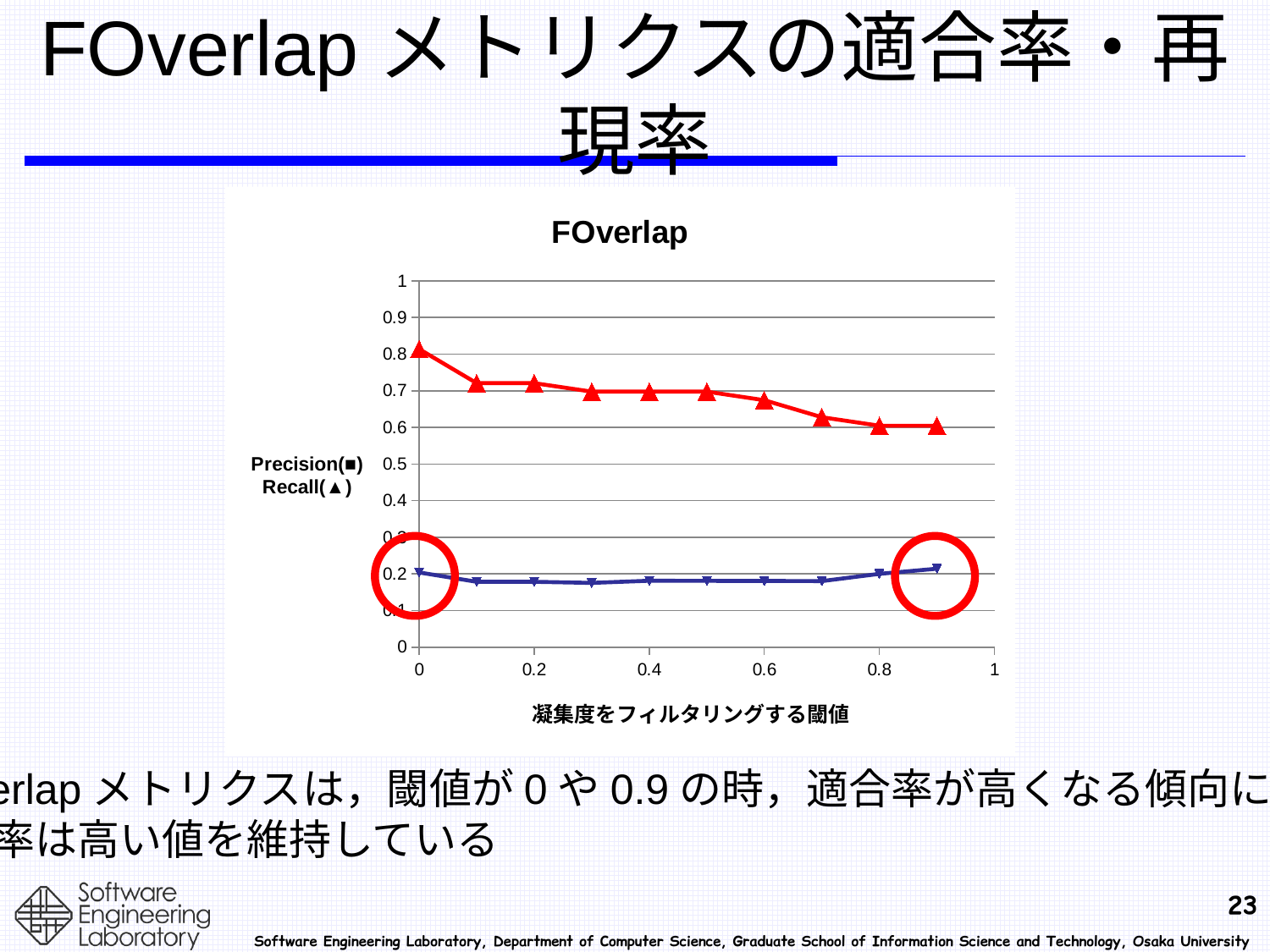

# FOverlapメトリクスの適合率・再現率

### Chart: FOverlap

| Category | Overlap |  |
|---|---|---|

FOverlapメトリクスは，閾値が0や0.9の時，適合率が高くなる傾向にある.
再現率は高い値を維持している